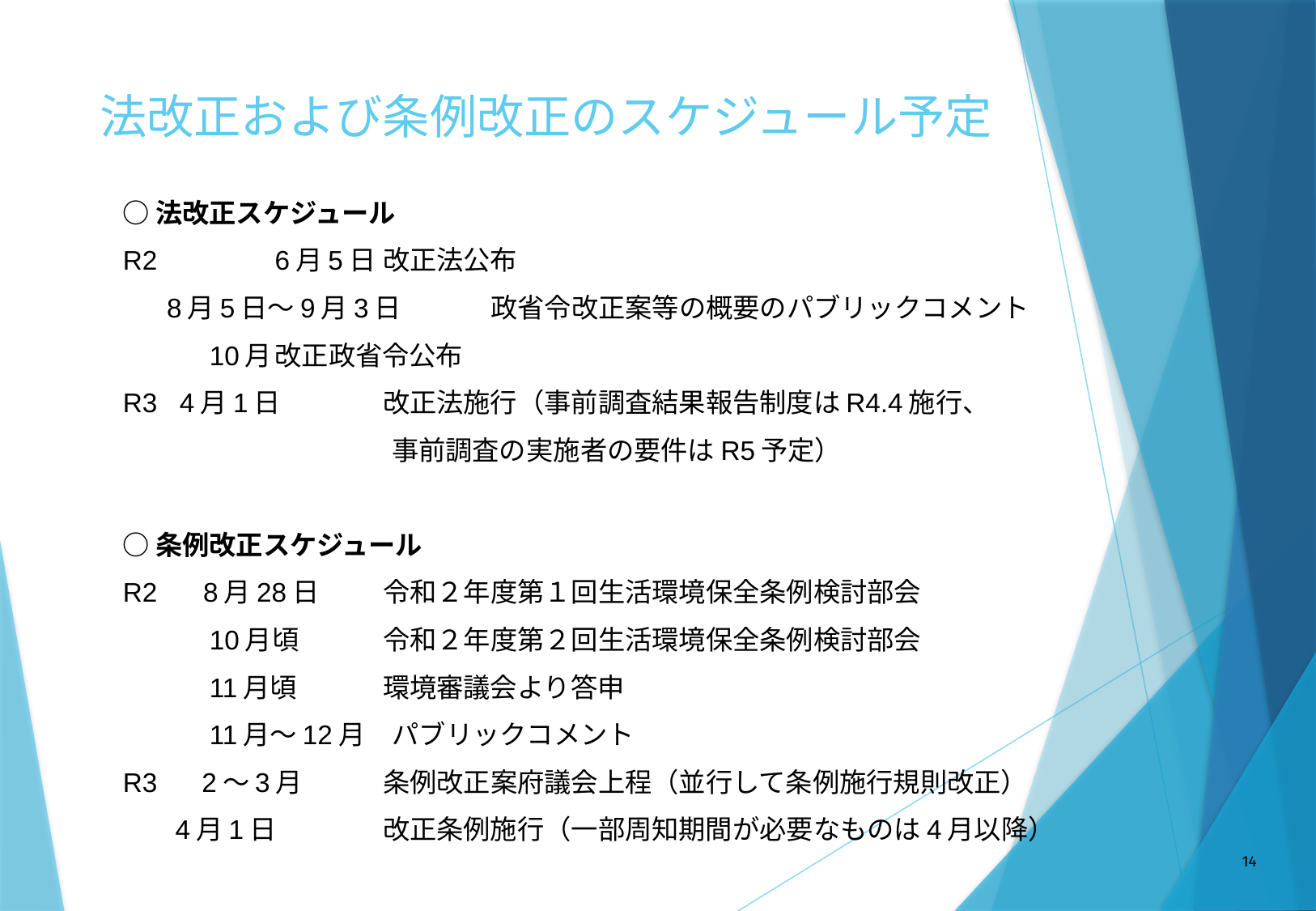

# 法改正および条例改正のスケジュール予定
○法改正スケジュール
R2  	6月5日	改正法公布
　		8月5日～9月3日　	政省令改正案等の概要のパブリックコメント
　　　10月		改正政省令公布
R3   4月1日　	改正法施行（事前調査結果報告制度はR4.4施行、
　　　　　　　　　　事前調査の実施者の要件はR5予定）

○条例改正スケジュール
R2 　8月28日	令和２年度第１回生活環境保全条例検討部会
　　　10月頃　	令和２年度第２回生活環境保全条例検討部会
　　　11月頃　	環境審議会より答申
　　　11月～12月　パブリックコメント
R3　 2～3月	条例改正案府議会上程（並行して条例施行規則改正）
       4月1日　	改正条例施行（一部周知期間が必要なものは4月以降）

14